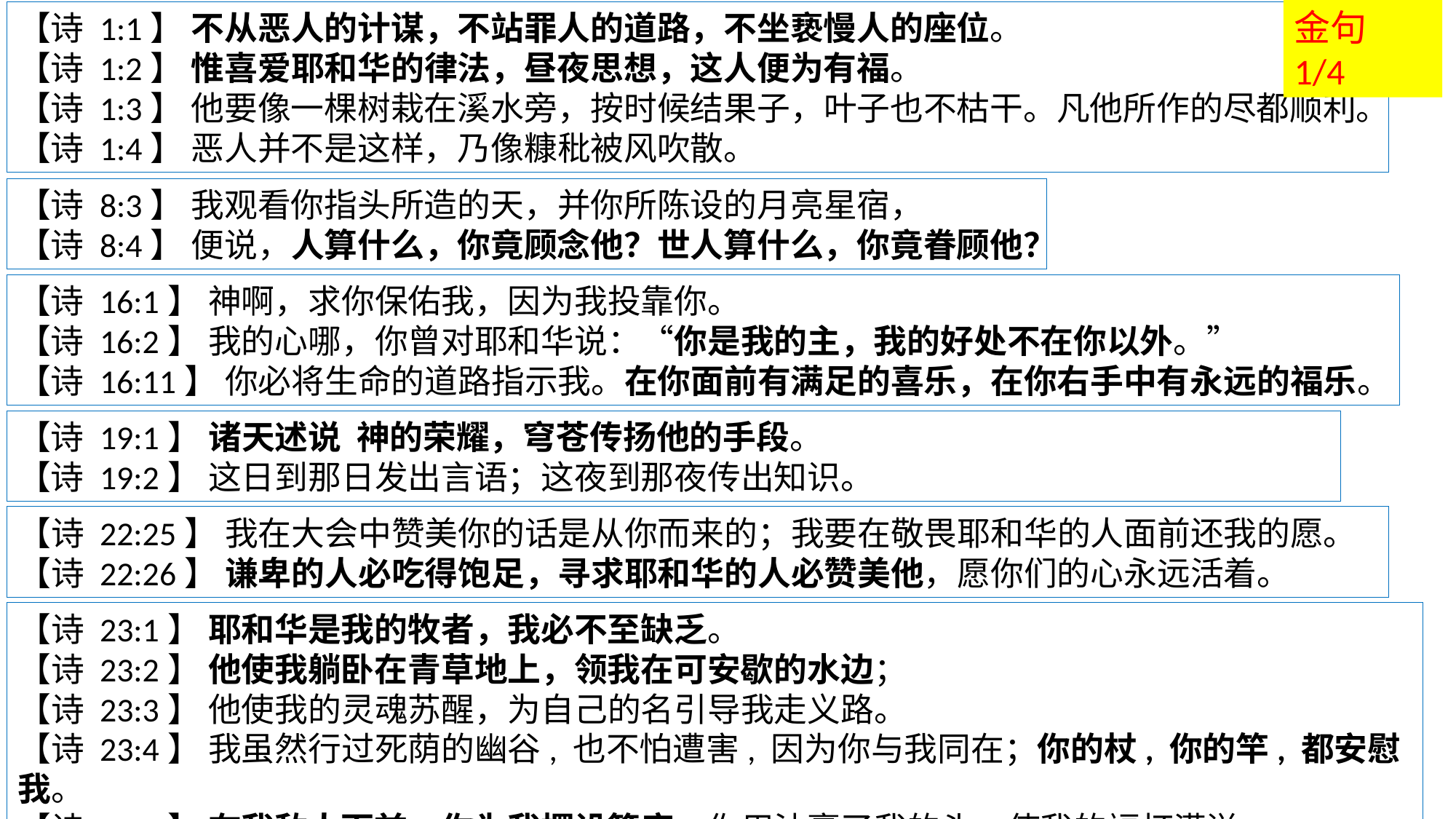

【诗 1:1】 不从恶人的计谋，不站罪人的道路，不坐亵慢人的座位。
【诗 1:2】 惟喜爱耶和华的律法，昼夜思想，这人便为有福。
【诗 1:3】 他要像一棵树栽在溪水旁，按时候结果子，叶子也不枯干。凡他所作的尽都顺利。
【诗 1:4】 恶人并不是这样，乃像糠秕被风吹散。
金句 1/4
【诗 8:3】 我观看你指头所造的天，并你所陈设的月亮星宿，
【诗 8:4】 便说，人算什么，你竟顾念他？世人算什么，你竟眷顾他？
【诗 16:1】 神啊，求你保佑我，因为我投靠你。
【诗 16:2】 我的心哪，你曾对耶和华说：“你是我的主，我的好处不在你以外。”
【诗 16:11】 你必将生命的道路指示我。在你面前有满足的喜乐，在你右手中有永远的福乐。
【诗 19:1】 诸天述说  神的荣耀，穹苍传扬他的手段。
【诗 19:2】 这日到那日发出言语；这夜到那夜传出知识。
【诗 22:25】 我在大会中赞美你的话是从你而来的；我要在敬畏耶和华的人面前还我的愿。
【诗 22:26】 谦卑的人必吃得饱足，寻求耶和华的人必赞美他，愿你们的心永远活着。
【诗 23:1】 耶和华是我的牧者，我必不至缺乏。
【诗 23:2】 他使我躺卧在青草地上，领我在可安歇的水边；
【诗 23:3】 他使我的灵魂苏醒，为自己的名引导我走义路。
【诗 23:4】 我虽然行过死荫的幽谷, 也不怕遭害, 因为你与我同在；你的杖, 你的竿, 都安慰我。
【诗 23:5】 在我敌人面前，你为我摆设筵席；你用油膏了我的头，使我的福杯满溢。